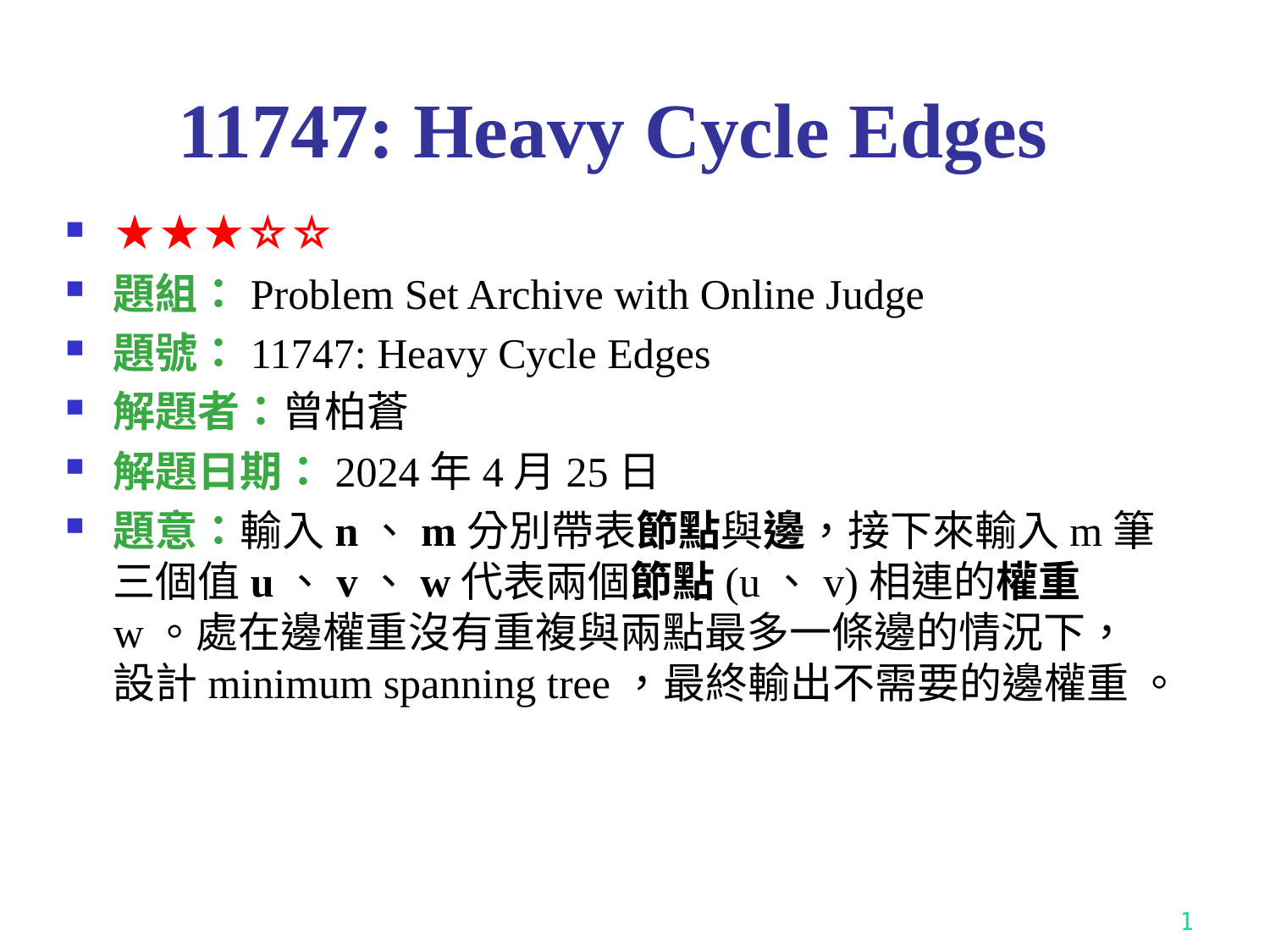

# 11747: Heavy Cycle Edges
★★★☆☆
題組：Problem Set Archive with Online Judge
題號：11747: Heavy Cycle Edges
解題者：曾柏蒼
解題日期：2024年4月25日
題意：輸入n、m分別帶表節點與邊，接下來輸入m筆三個值u、v、w代表兩個節點(u、v)相連的權重w。處在邊權重沒有重複與兩點最多一條邊的情況下，設計minimum spanning tree，最終輸出不需要的邊權重 。
1